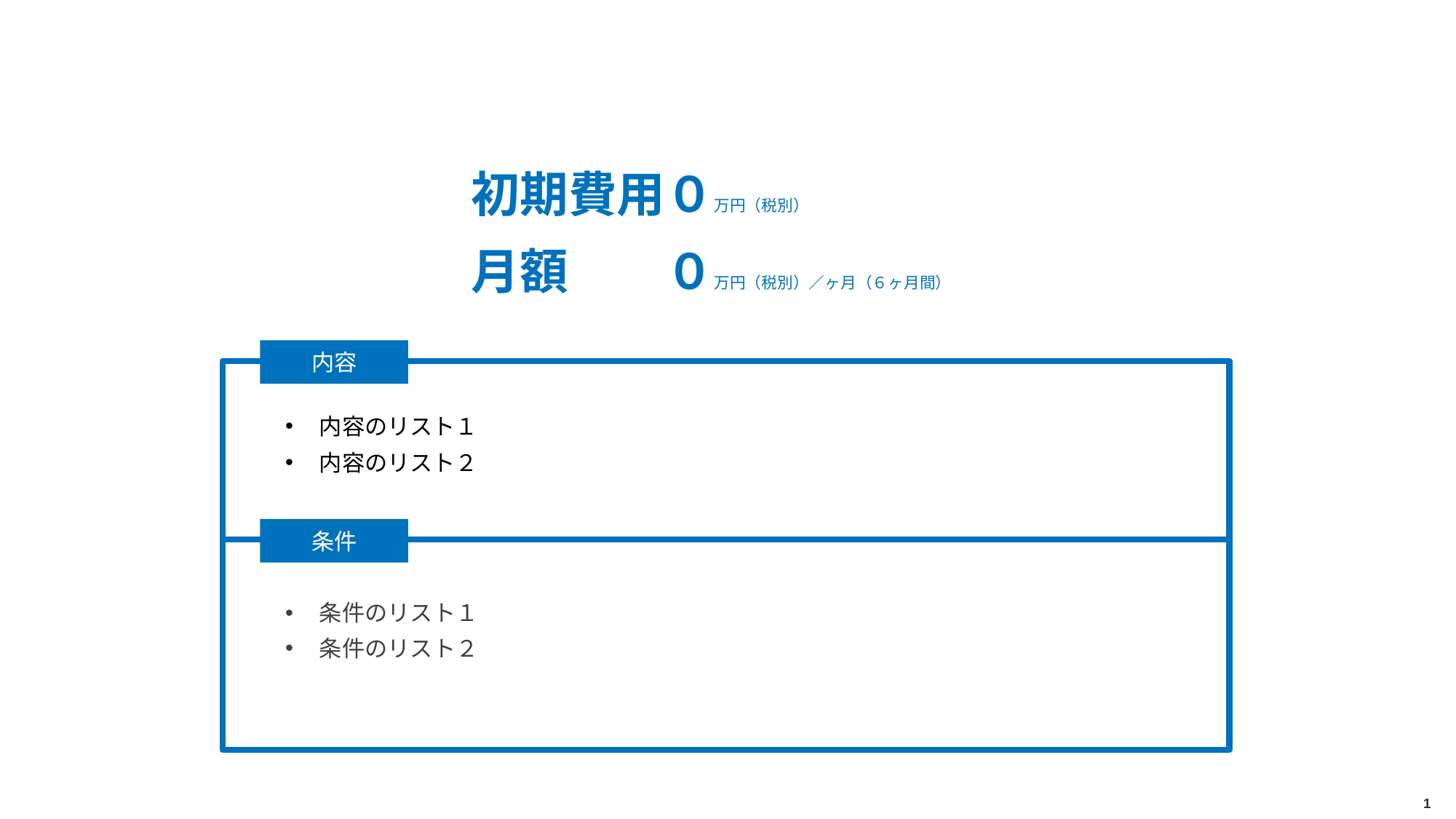

初期費用０万円（税別）
　月額　　０万円（税別）／ヶ月（６ヶ月間）
内容

内容のリスト１
内容のリスト２
条件

条件のリスト１
条件のリスト２
1